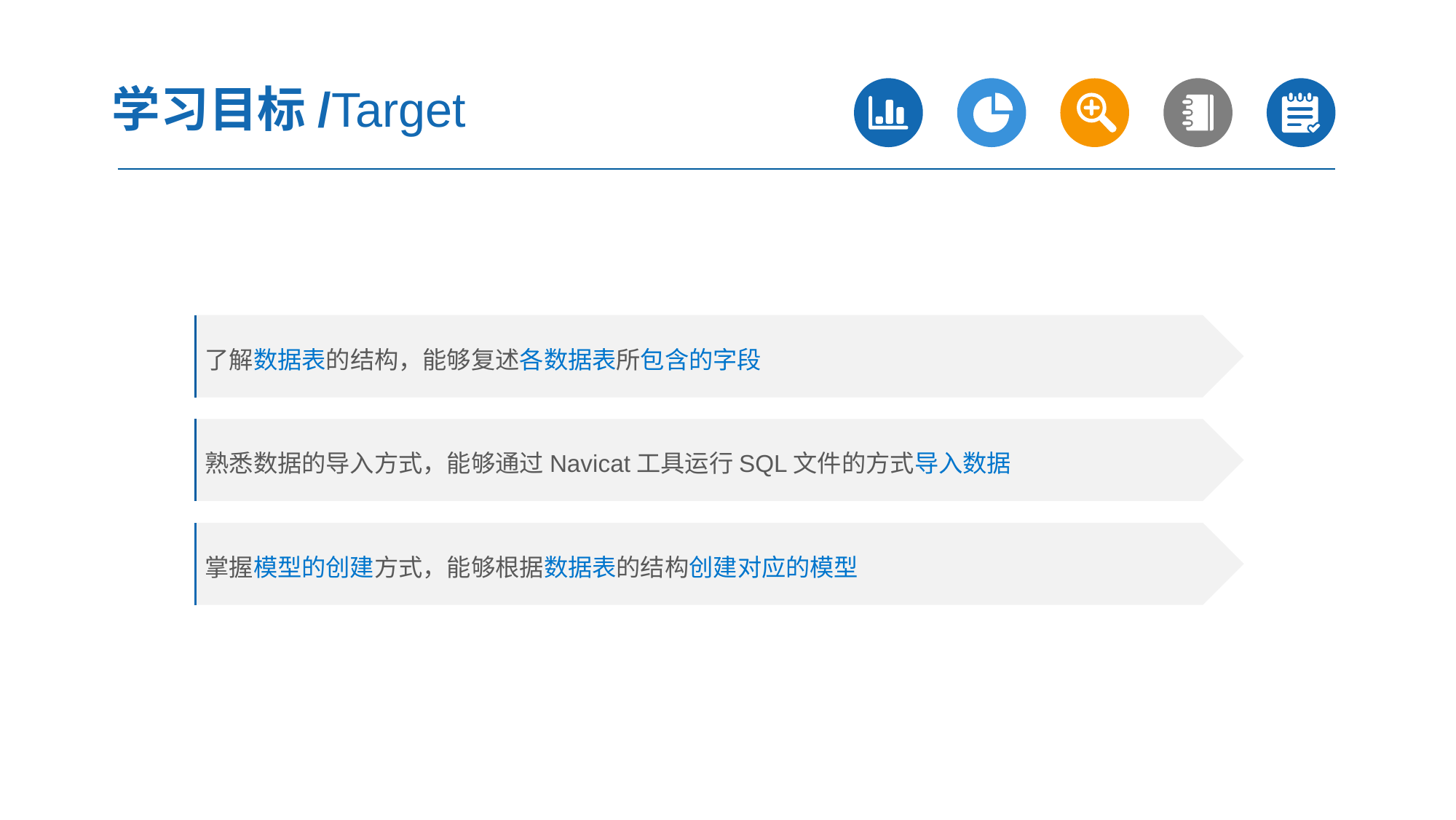

学习目标/Target
了解数据表的结构，能够复述各数据表所包含的字段

熟悉数据的导入方式，能够通过Navicat工具运行SQL文件的方式导入数据

掌握模型的创建方式，能够根据数据表的结构创建对应的模型